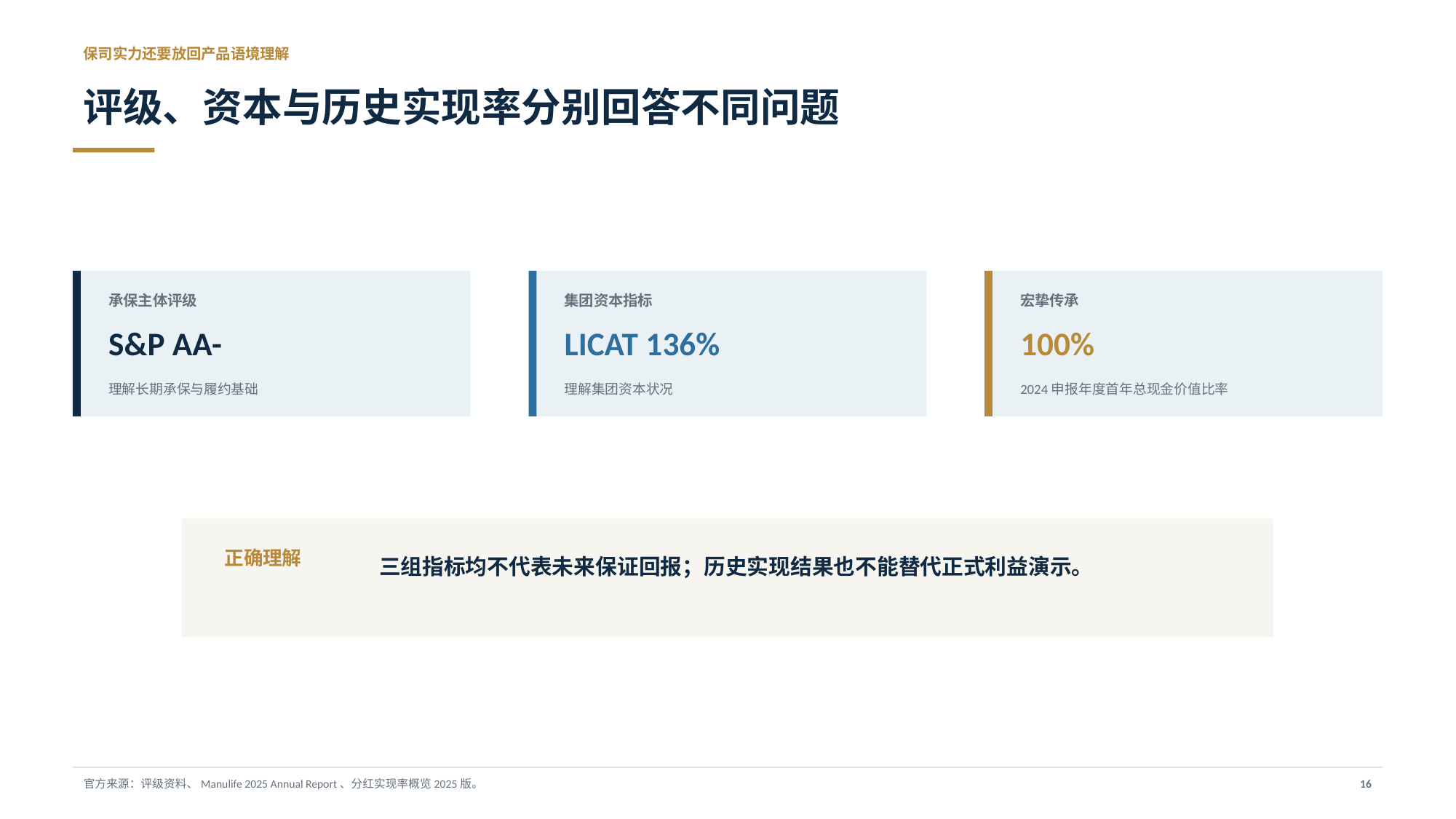

保司实力还要放回产品语境理解
评级、资本与历史实现率分别回答不同问题

承保主体评级
集团资本指标
宏挚传承
S&P AA-
LICAT 136%
100%
理解长期承保与履约基础
理解集团资本状况
2024申报年度首年总现金价值比率

三组指标均不代表未来保证回报；历史实现结果也不能替代正式利益演示。
正确理解

官方来源：评级资料、Manulife 2025 Annual Report、分红实现率概览2025版。
16